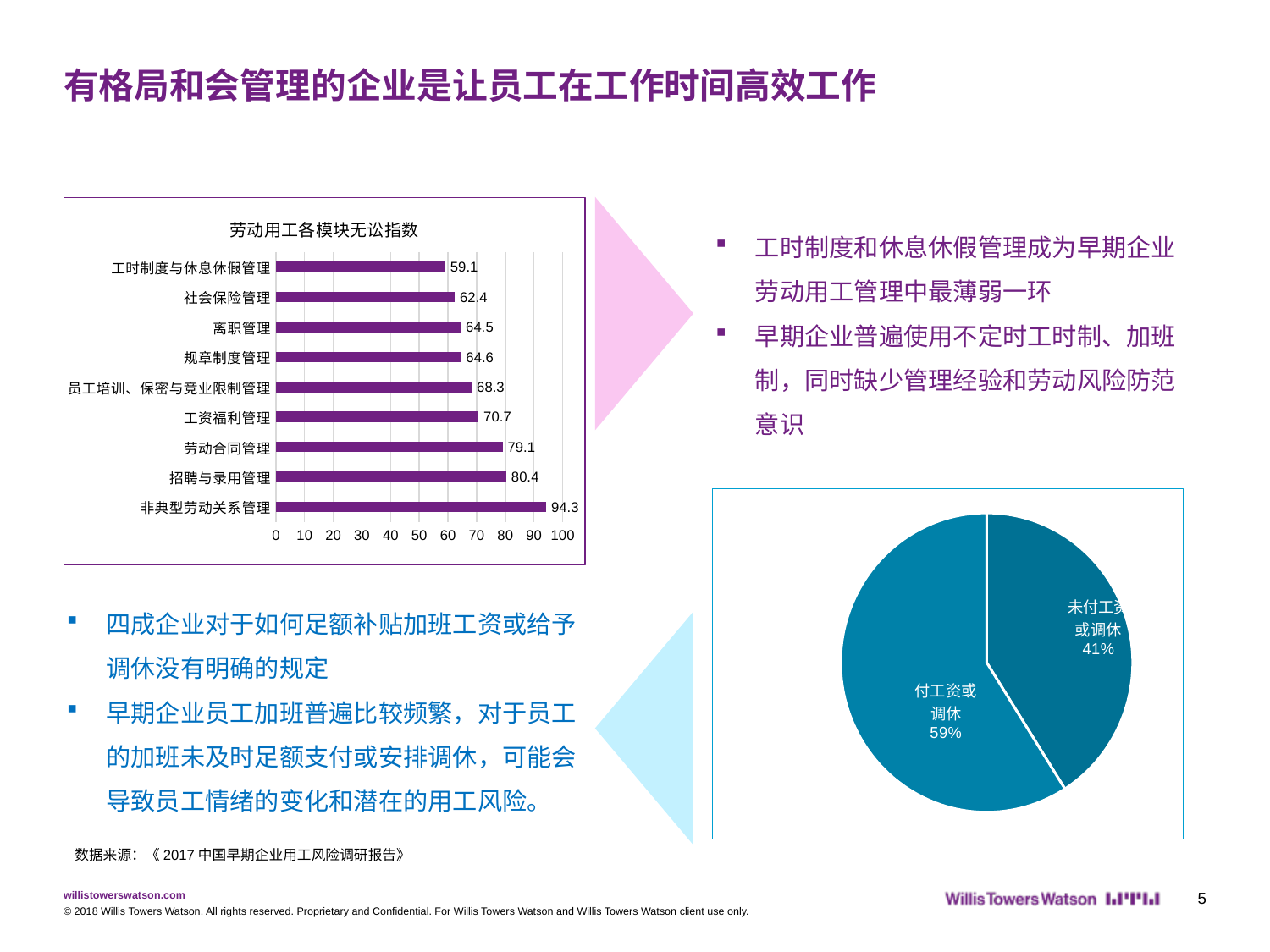

# 有格局和会管理的企业是让员工在工作时间高效工作

### Chart: 劳动用工各模块无讼指数

| Category | Series 1 |
|---|---|
| 非典型劳动关系管理 | 94.3 |
| 招聘与录用管理 | 80.4 |
| 劳动合同管理 | 79.1 |
| 工资福利管理 | 70.7 |
| 员工培训、保密与竞业限制管理 | 68.3 |
| 规章制度管理 | 64.6 |
| 离职管理 | 64.5 |
| 社会保险管理 | 62.4 |
| 工时制度与休息休假管理 | 59.1 |
工时制度和休息休假管理成为早期企业劳动用工管理中最薄弱一环
早期企业普遍使用不定时工时制、加班制，同时缺少管理经验和劳动风险防范意识

### Chart

| Category | Sales |
|---|---|
| 未付工资或调休 | 0.41 |
| 付工资或调休 | 0.59 |
四成企业对于如何足额补贴加班工资或给予调休没有明确的规定
早期企业员工加班普遍比较频繁，对于员工的加班未及时足额支付或安排调休，可能会导致员工情绪的变化和潜在的用工风险。

数据来源：《2017中国早期企业用工风险调研报告》
5
© 2018 Willis Towers Watson. All rights reserved. Proprietary and Confidential. For Willis Towers Watson and Willis Towers Watson client use only.